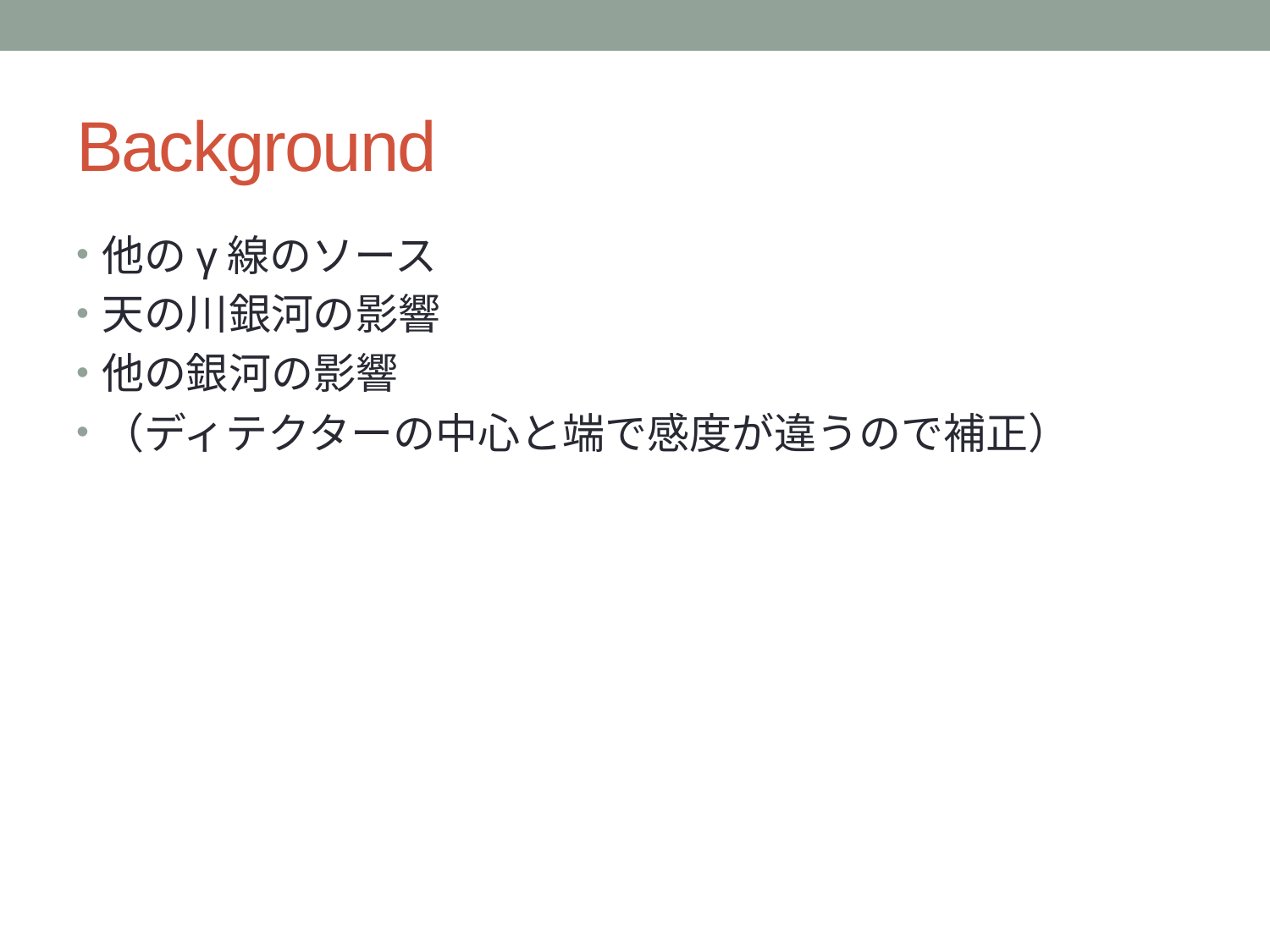

# Background
他のγ線のソース
天の川銀河の影響
他の銀河の影響
（ディテクターの中心と端で感度が違うので補正）